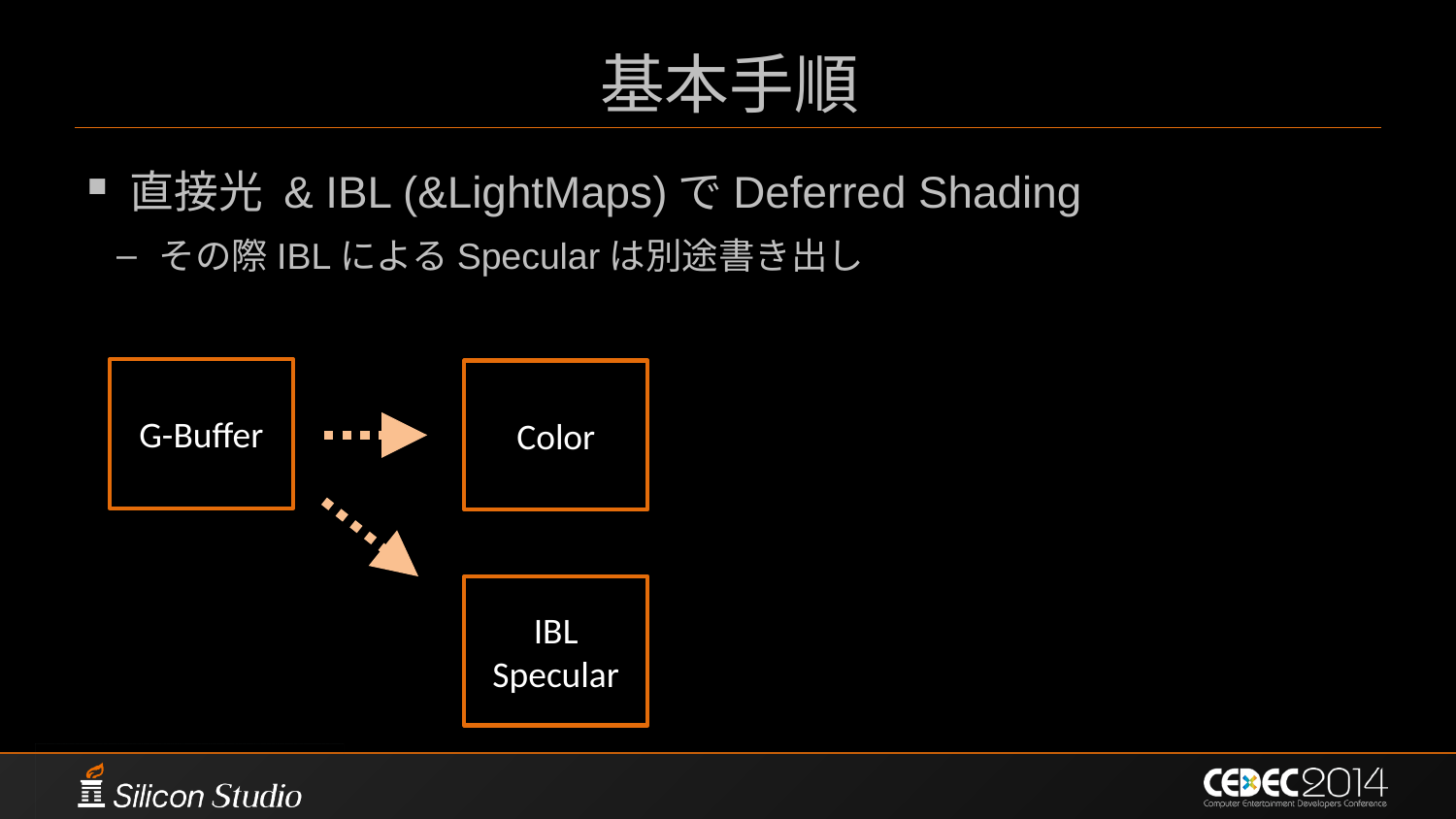

# 基本手順
直接光 & IBL (&LightMaps)でDeferred Shading
その際IBLによるSpecularは別途書き出し
G-Buffer
Color
IBL Specular